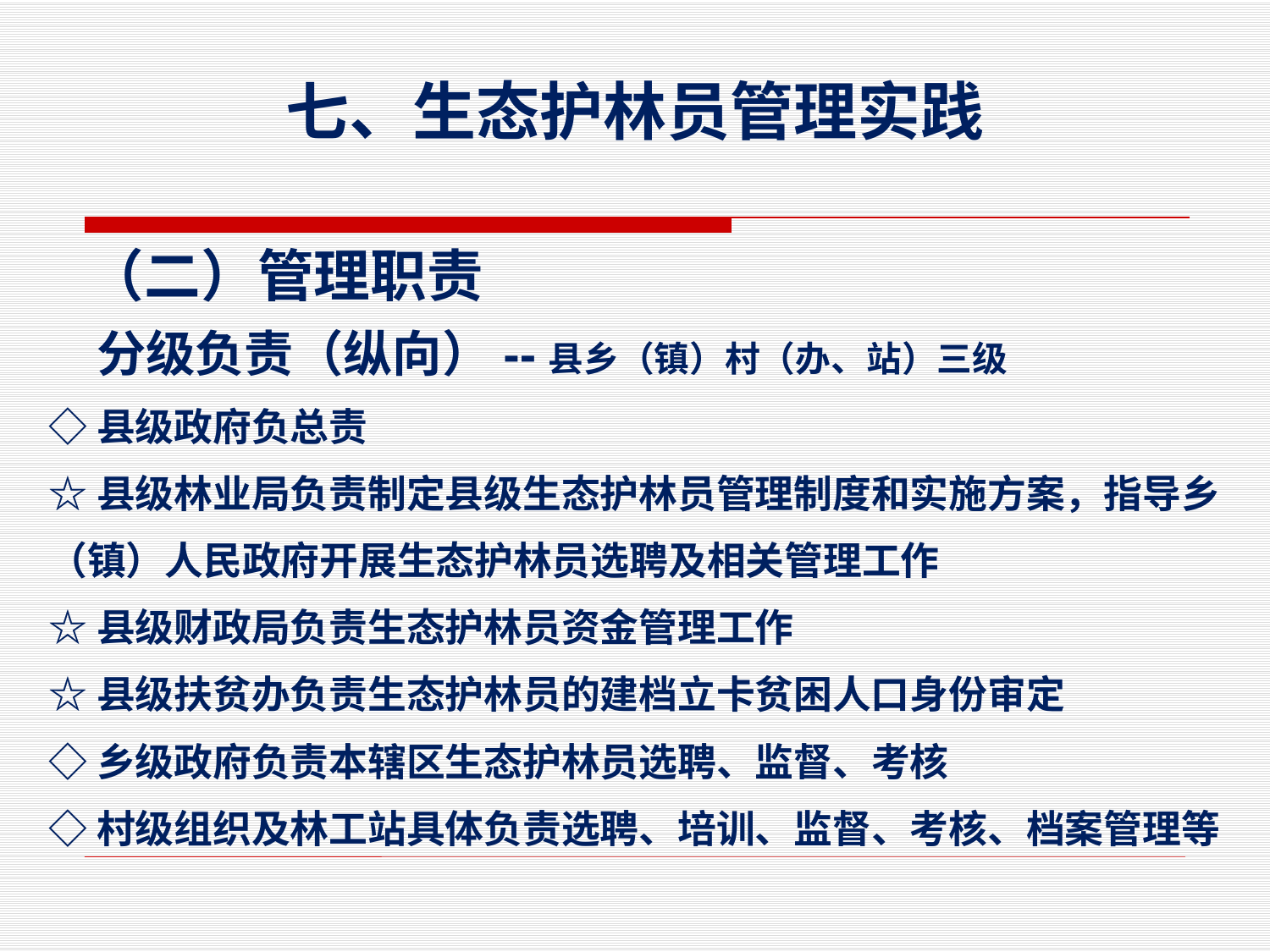

# 七、生态护林员管理实践
  （二）管理职责
    分级负责（纵向）--县乡（镇）村（办、站）三级
◇县级政府负总责
☆县级林业局负责制定县级生态护林员管理制度和实施方案，指导乡（镇）人民政府开展生态护林员选聘及相关管理工作
☆县级财政局负责生态护林员资金管理工作
☆县级扶贫办负责生态护林员的建档立卡贫困人口身份审定
◇乡级政府负责本辖区生态护林员选聘、监督、考核
◇村级组织及林工站具体负责选聘、培训、监督、考核、档案管理等